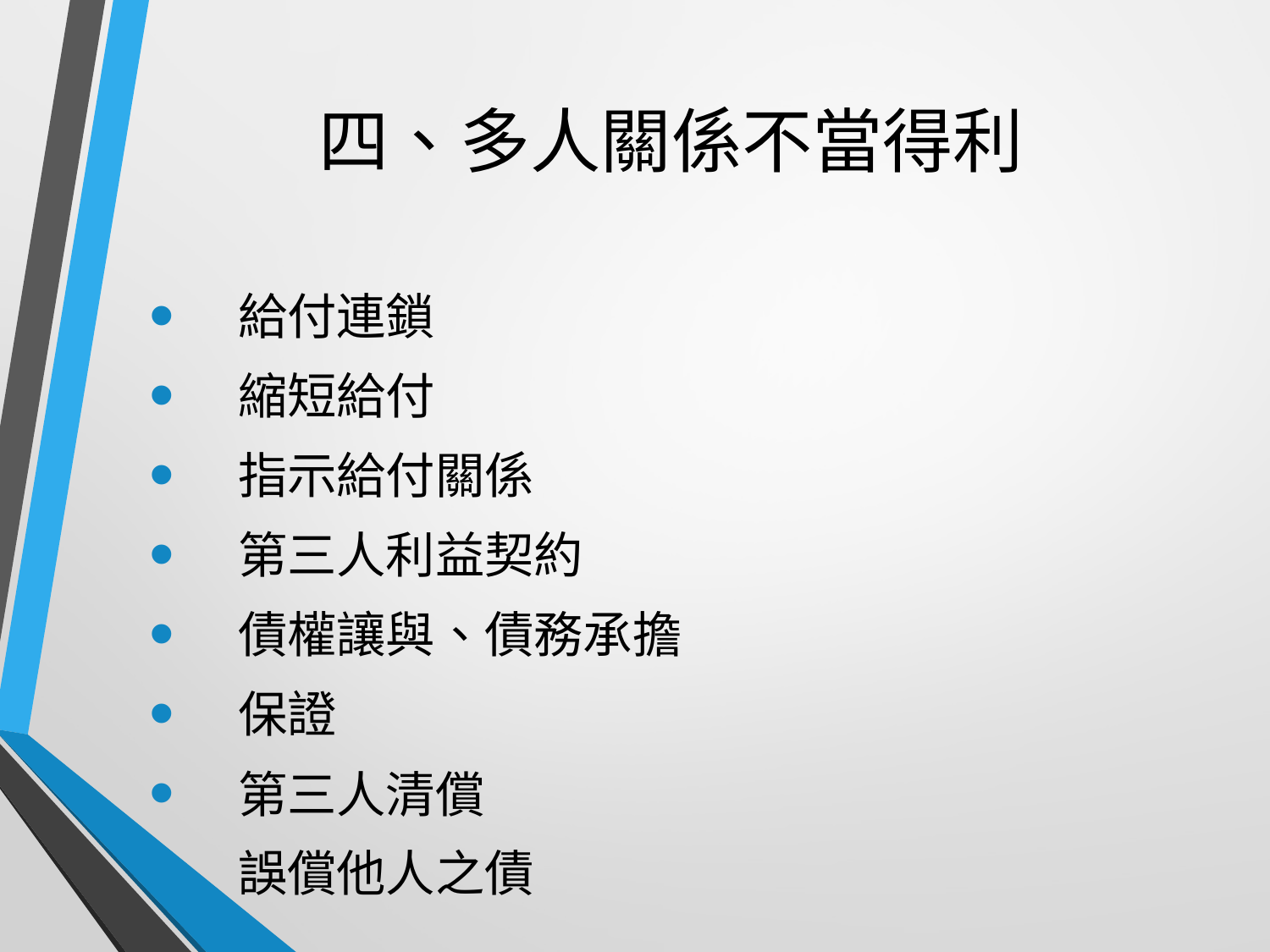

# 四、多人關係不當得利
　給付連鎖
　縮短給付
　指示給付關係
　第三人利益契約
　債權讓與、債務承擔
　保證
　第三人清償
　誤償他人之債